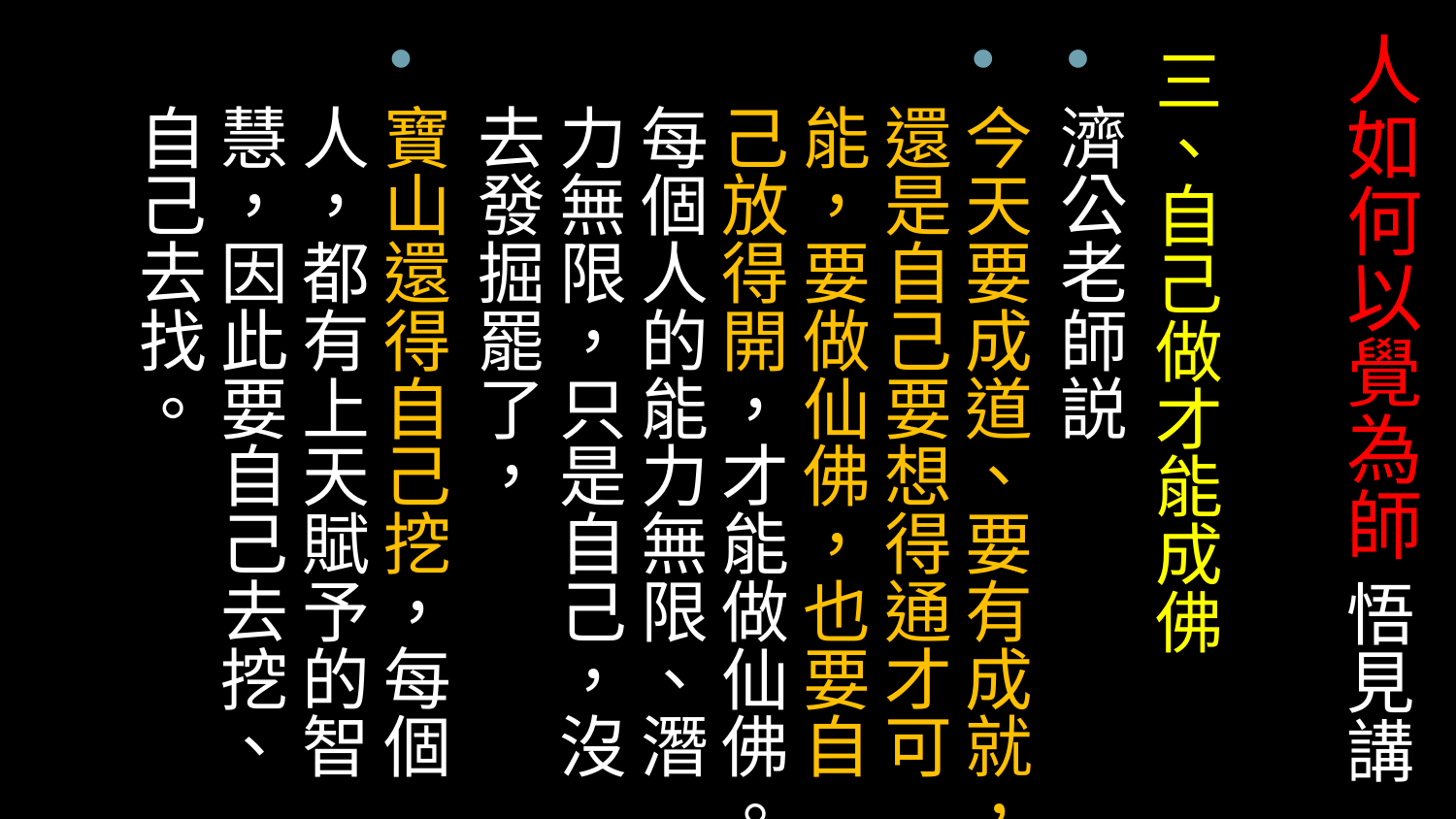

# 人如何以覺為師 悟見講
三、自己做才能成佛
濟公老師説
今天要成道、要有成就，還是自己要想得通才可能，要做仙佛，也要自己放得開，才能做仙佛。每個人的能力無限、潛力無限，只是自己，沒去發掘罷了，
寶山還得自己挖，每個人，都有上天賦予的智慧，因此要自己去挖、自己去找。